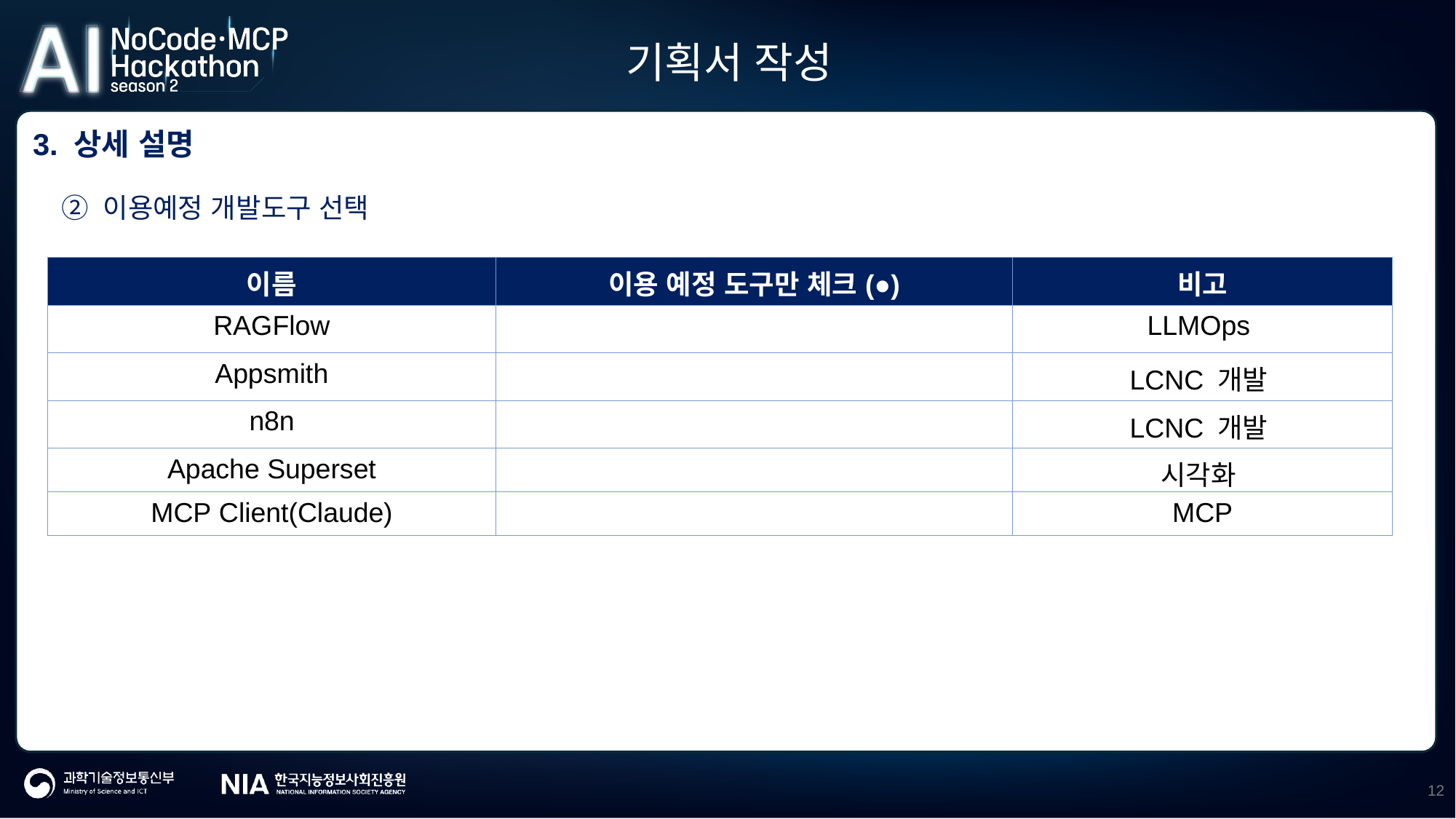

기획서 작성
별도의 소스가 따로 있는지
3. 상세 설명
② 이용예정 개발도구 선택
| 이름 | 이용 예정 도구만 체크(●) | 비고 |
| --- | --- | --- |
| RAGFlow |  | LLMOps |
| Appsmith |  | LCNC 개발 |
| n8n |  | LCNC 개발 |
| Apache Superset |  | 시각화 |
| MCP Client(Claude) |  | MCP |